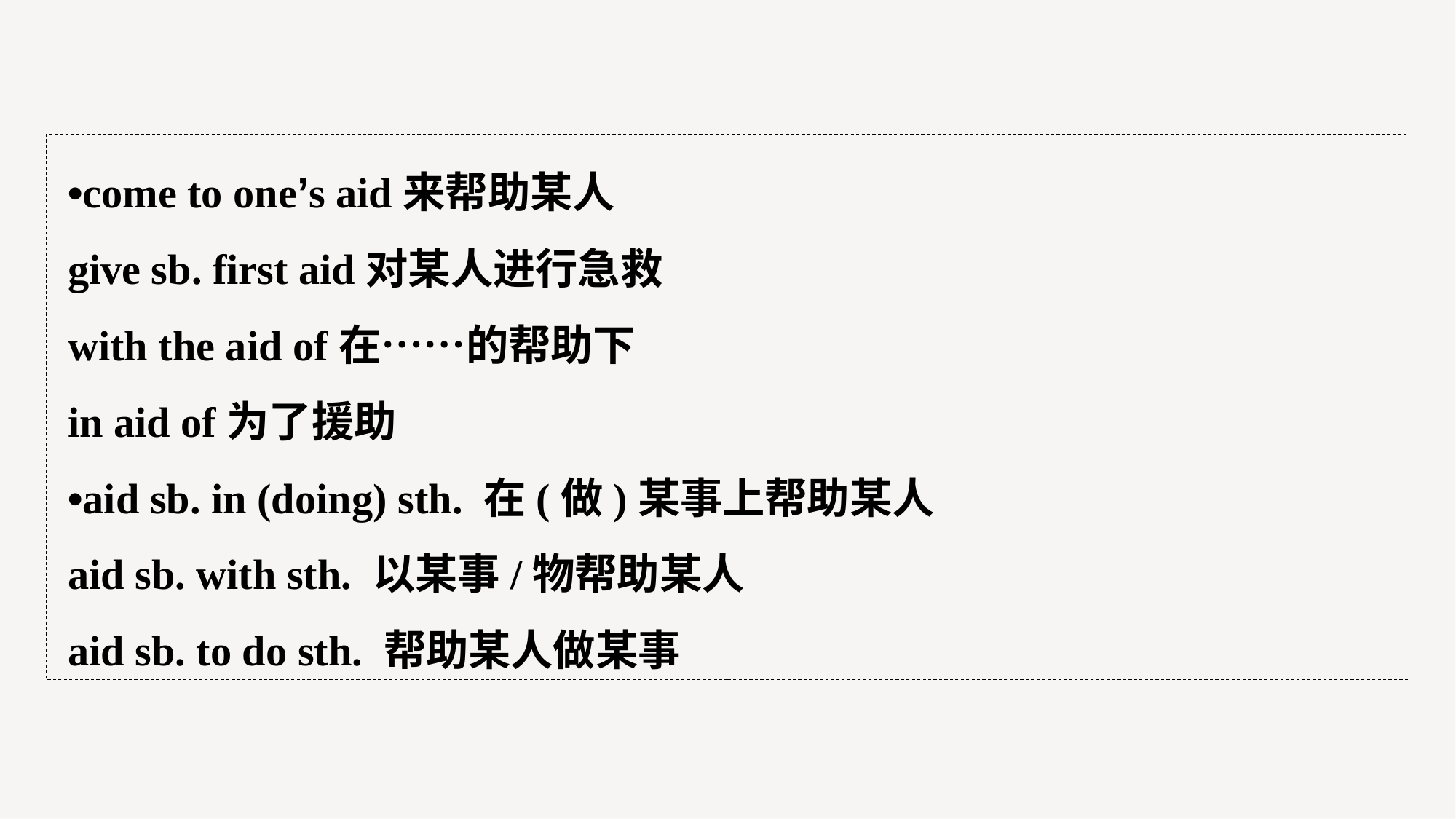

•come to one’s aid来帮助某人
give sb. first aid对某人进行急救
with the aid of在……的帮助下
in aid of为了援助
•aid sb. in (doing) sth. 在(做)某事上帮助某人
aid sb. with sth. 以某事/物帮助某人
aid sb. to do sth. 帮助某人做某事